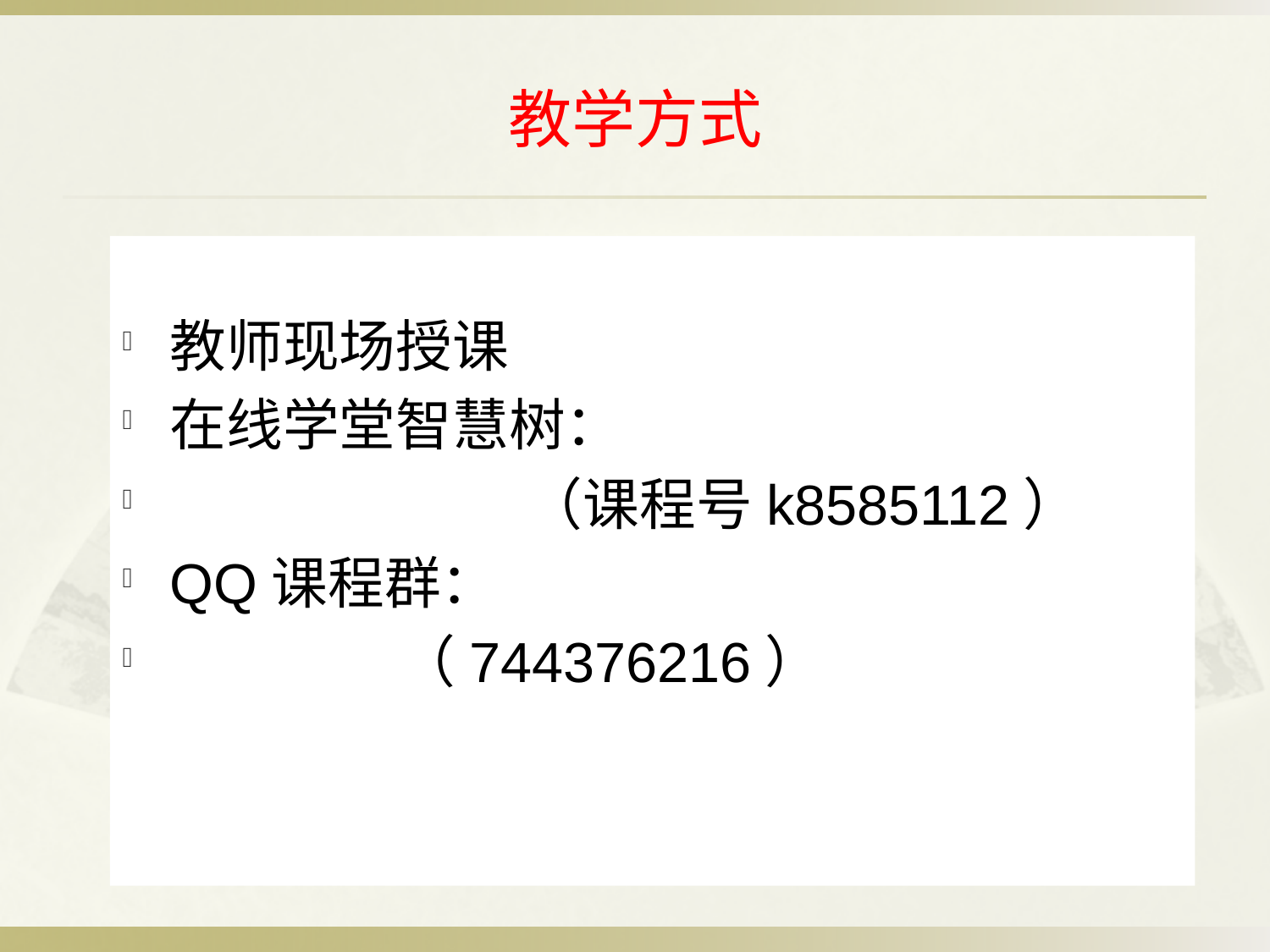

# 教学方式
教师现场授课
在线学堂智慧树：
                           （课程号k8585112）
QQ课程群：
                 （744376216）